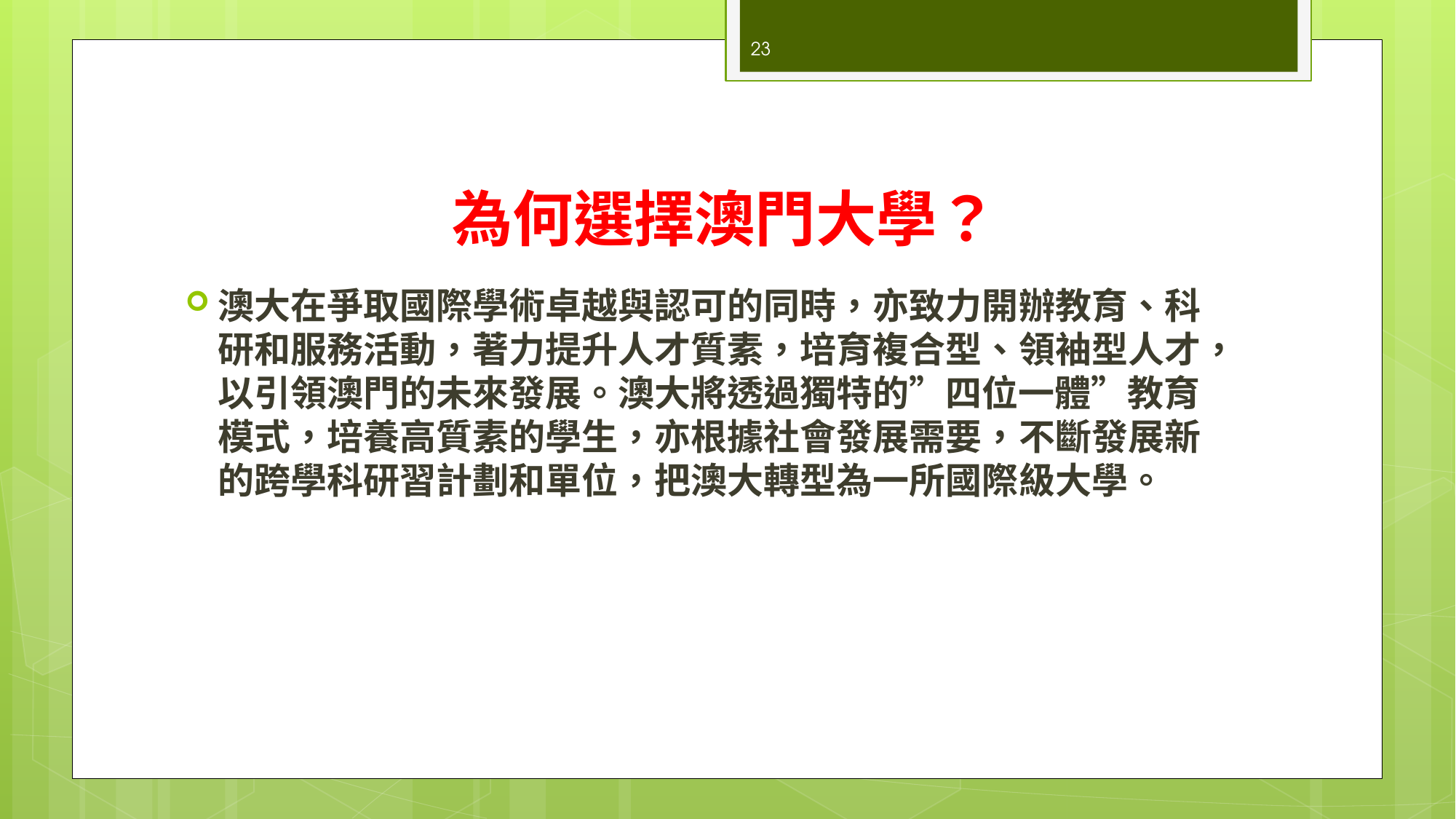

23
# 為何選擇澳門大學？
澳大在爭取國際學術卓越與認可的同時，亦致力開辦教育、科研和服務活動，著力提升人才質素，培育複合型、領袖型人才，以引領澳門的未來發展。澳大將透過獨特的”四位一體”教育模式，培養高質素的學生，亦根據社會發展需要，不斷發展新的跨學科研習計劃和單位，把澳大轉型為一所國際級大學。